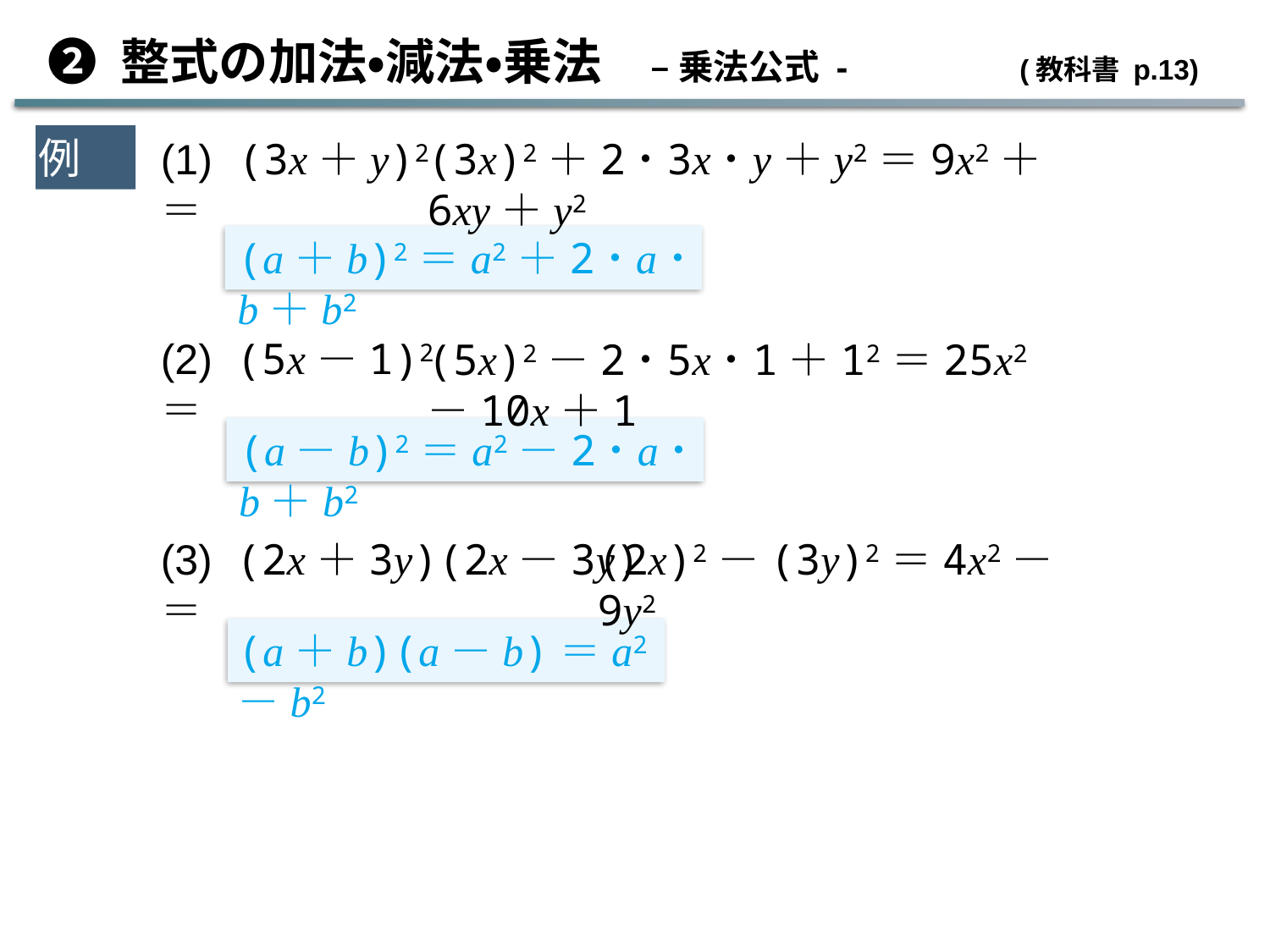

➋ 整式の加法・減法・乗法　– 乗法公式 -	      (教科書 p.13)
例10

(1) (3x＋y)2＝
(3x)2＋2･3x･y＋y2＝9x2＋6xy＋y2

(a＋b)2＝a2＋2･a･b＋b2
(2)  (5x－1)2＝
(5x)2－2･5x･1＋12＝25x2－10x＋1

(a－b)2＝a2－2･a･b＋b2
(3)  (2x＋3y)(2x－3y)＝
(2x)2－(3y)2＝4x2－9y2
(a＋b)(a－b)＝a2－b2